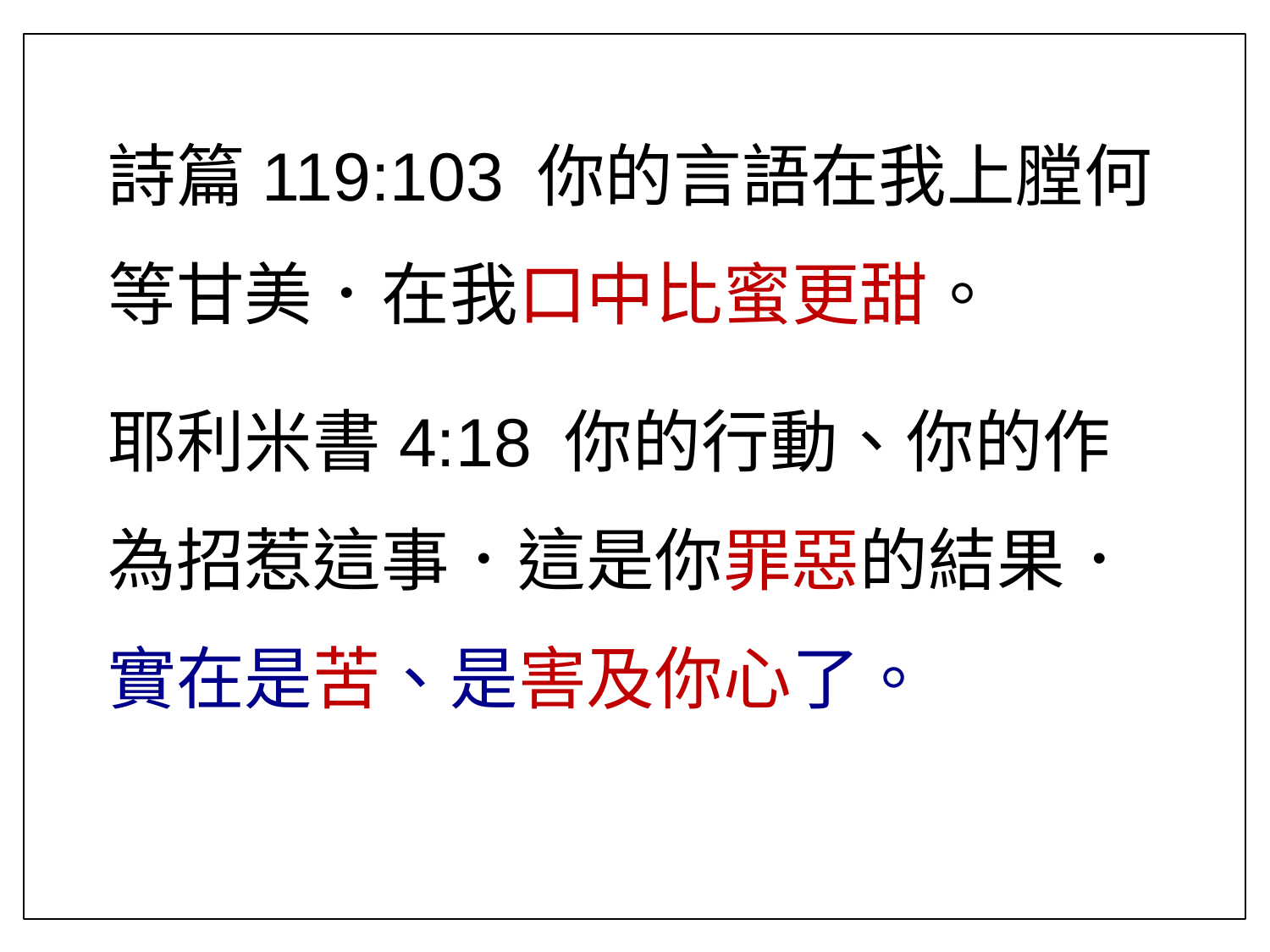

詩篇119:103 你的言語在我上膛何等甘美．在我口中比蜜更甜。
耶利米書4:18 你的行動、你的作為招惹這事．這是你罪惡的結果．實在是苦、是害及你心了。